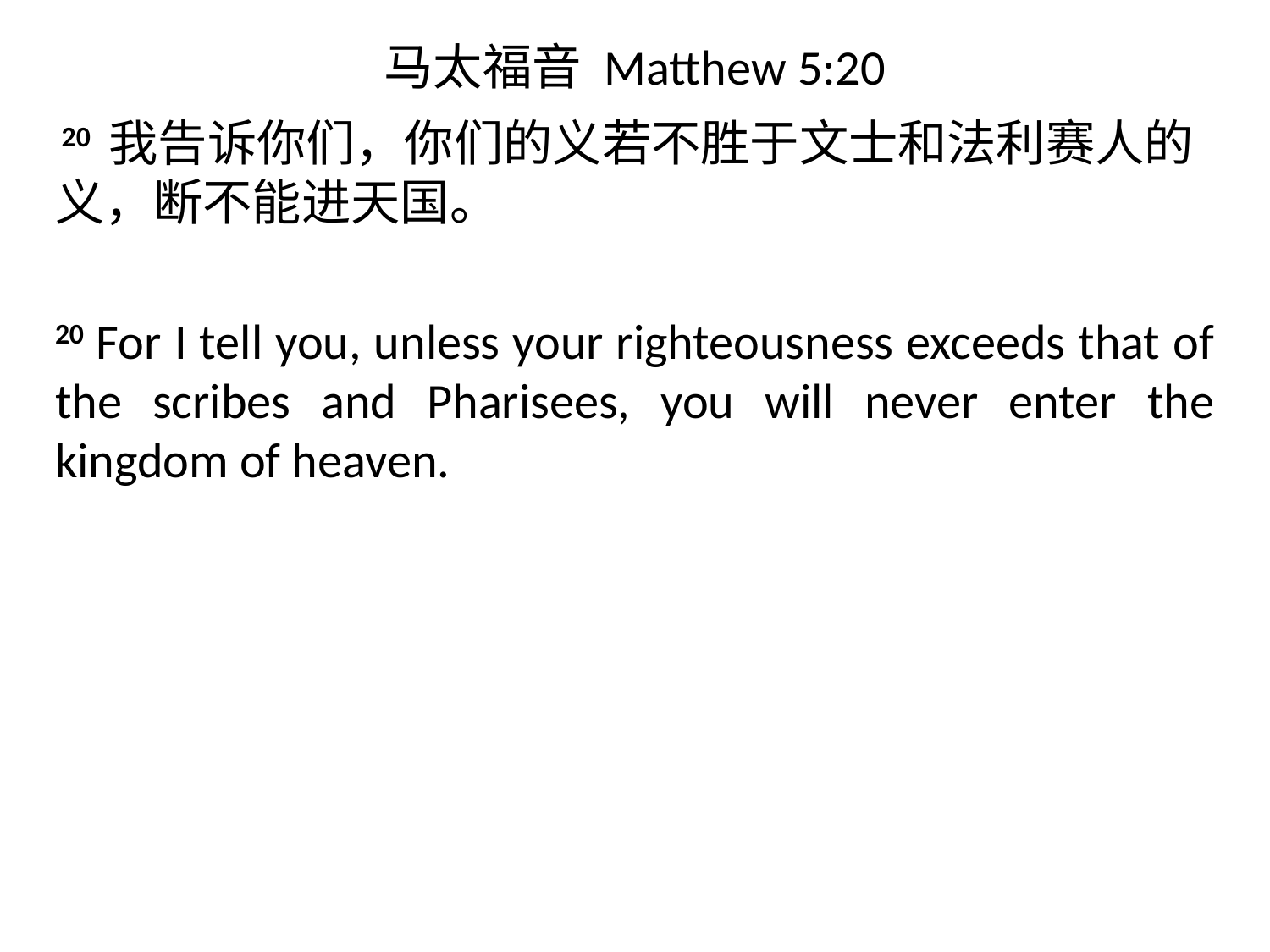

# 马太福音 Matthew 5:20
 20 我告诉你们，你们的义若不胜于文士和法利赛人的义，断不能进天国。

20 For I tell you, unless your righteousness exceeds that of the scribes and Pharisees, you will never enter the kingdom of heaven.